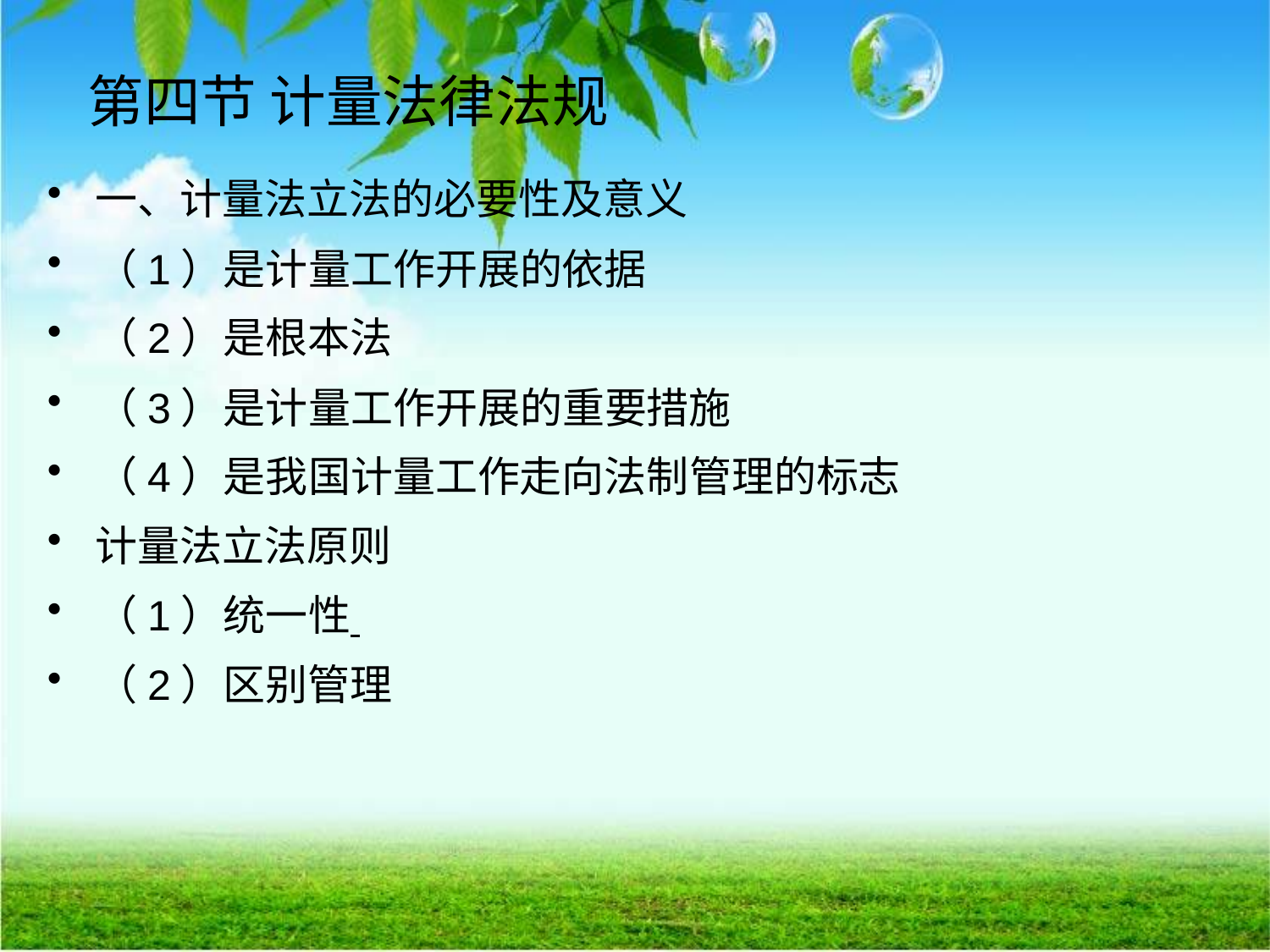

# 第四节 计量法律法规
一、计量法立法的必要性及意义
（1）是计量工作开展的依据
（2）是根本法
（3）是计量工作开展的重要措施
（4）是我国计量工作走向法制管理的标志
计量法立法原则
（1）统一性
（2）区别管理